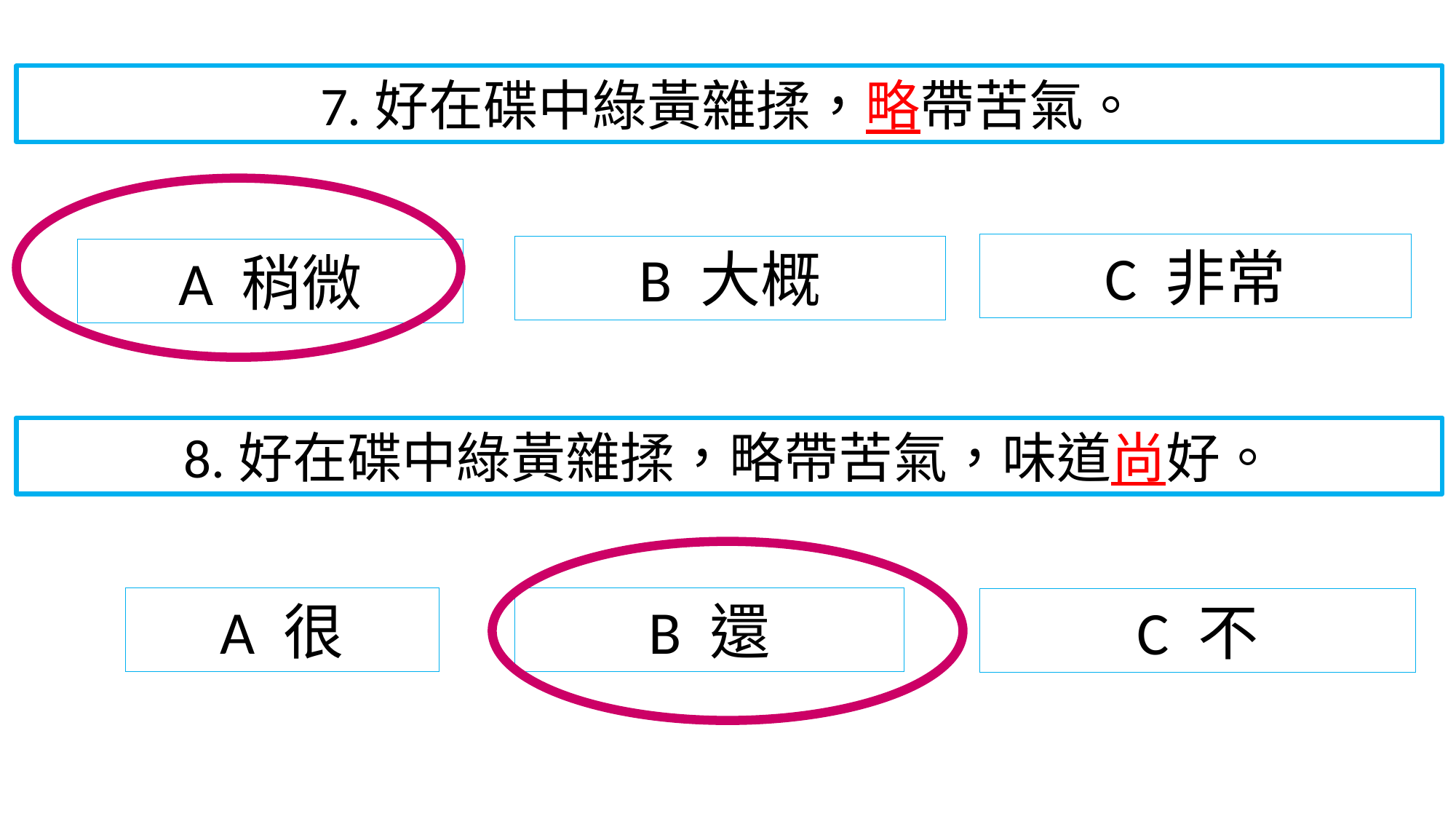

7.好在碟中綠黃雜揉，略帶苦氣。

C 非常
B 大概
A 稍微
8.好在碟中綠黃雜揉，略帶苦氣，味道尚好。

A 很
B 還
C 不